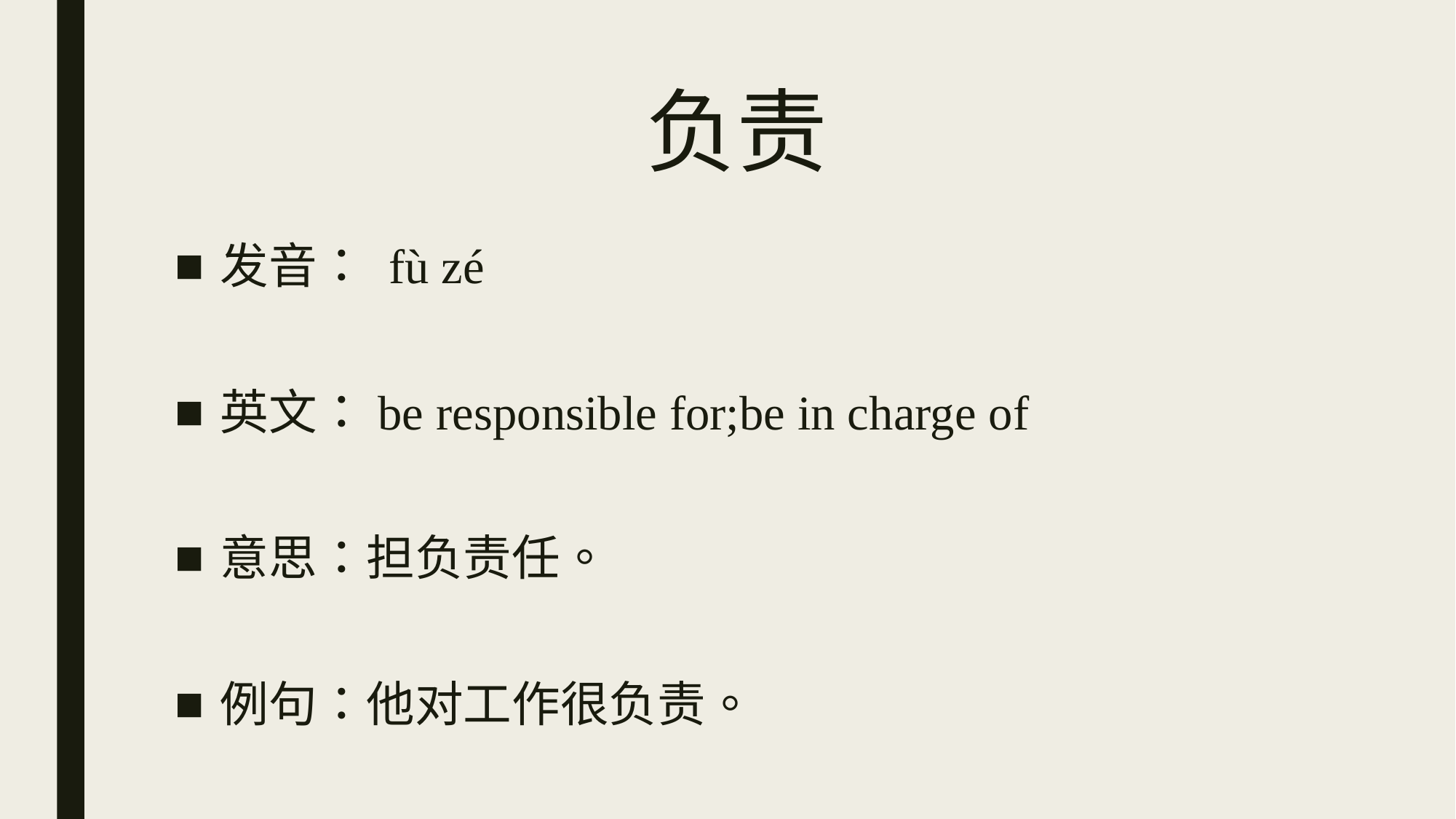

# 负责
发音： fù zé

英文：be responsible for;be in charge of

意思：担负责任。

例句：他对工作很负责。